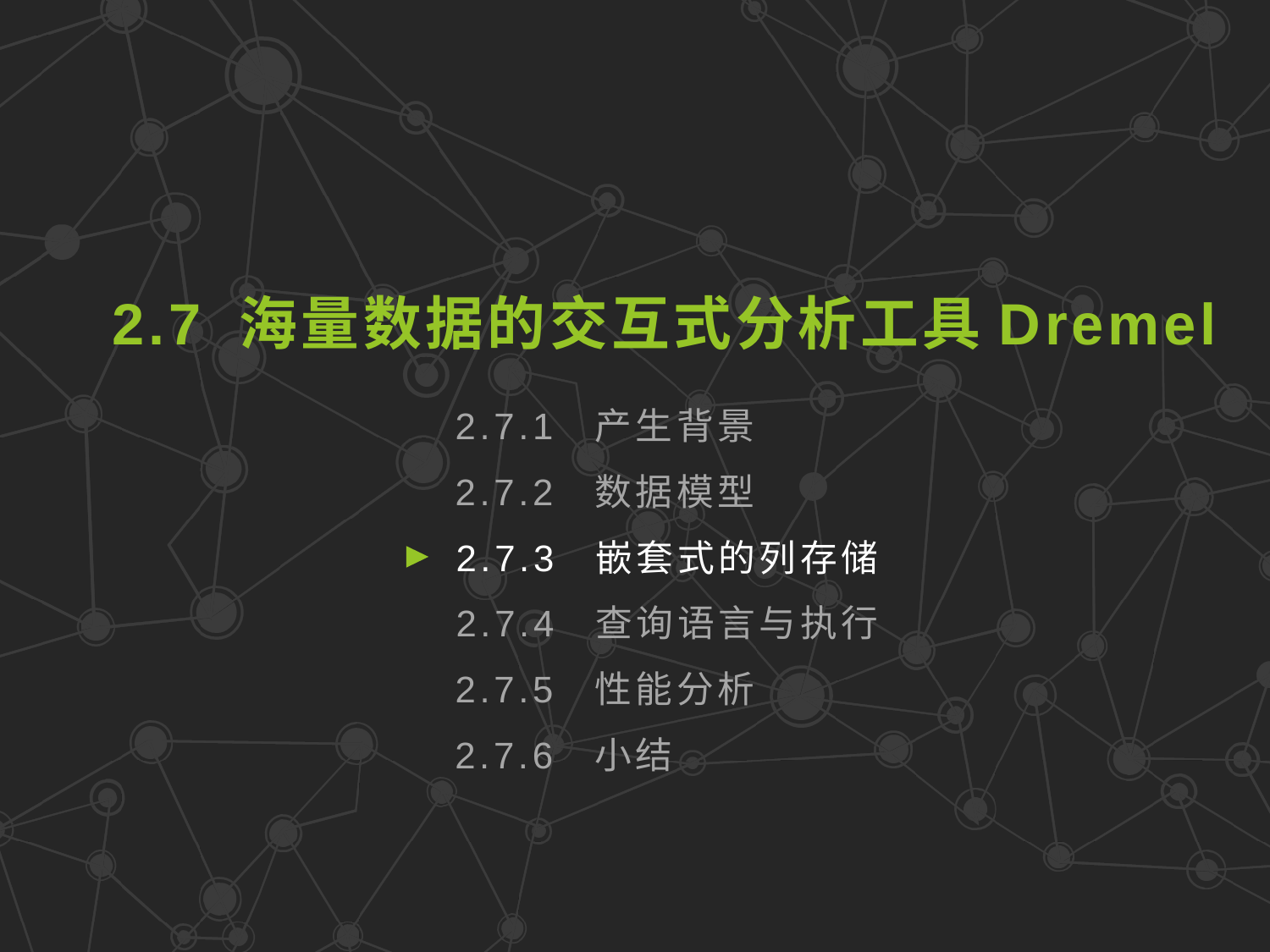

2.7 海量数据的交互式分析工具Dremel
2.7.1  产生背景
2.7.2  数据模型
2.7.3  嵌套式的列存储

2.7.4  查询语言与执行
2.7.5  性能分析
2.7.6  小结